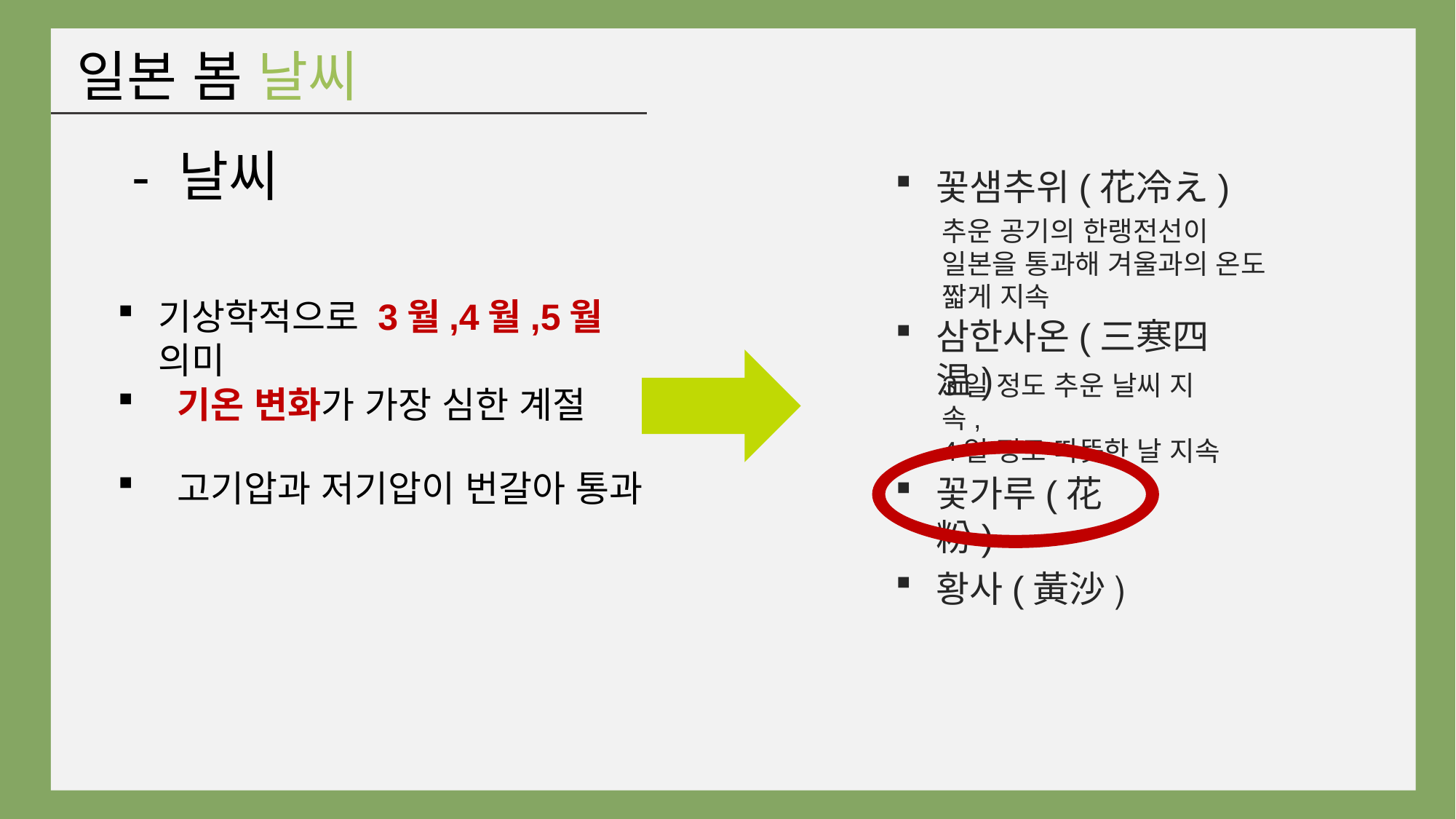

일본 봄 날씨
- 날씨
꽃샘추위(花冷え)
추운 공기의 한랭전선이 일본을 통과해 겨울과의 온도 짧게 지속
기상학적으로 3월,4월,5월 의미
삼한사온(三寒四温)

3일 정도 추운 날씨 지속,
4일 정도 따뜻한 날 지속
 기온 변화가 가장 심한 계절

 고기압과 저기압이 번갈아 통과
꽃가루(花粉)
황사(黃沙)